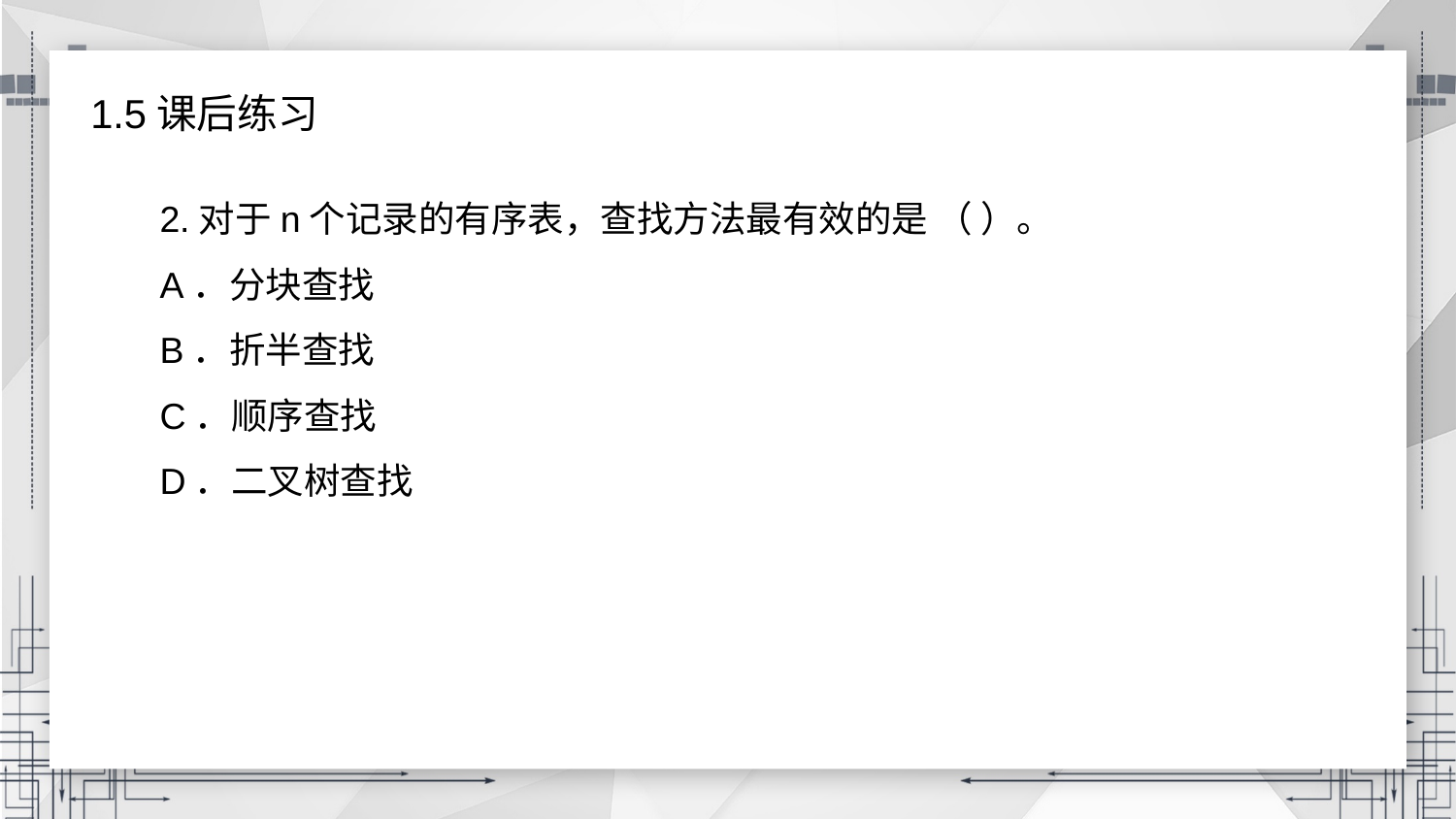

1.5课后练习
2.对于n个记录的有序表，查找方法最有效的是 （ ）。
A．分块查找
B．折半查找
C．顺序查找
D．二叉树查找